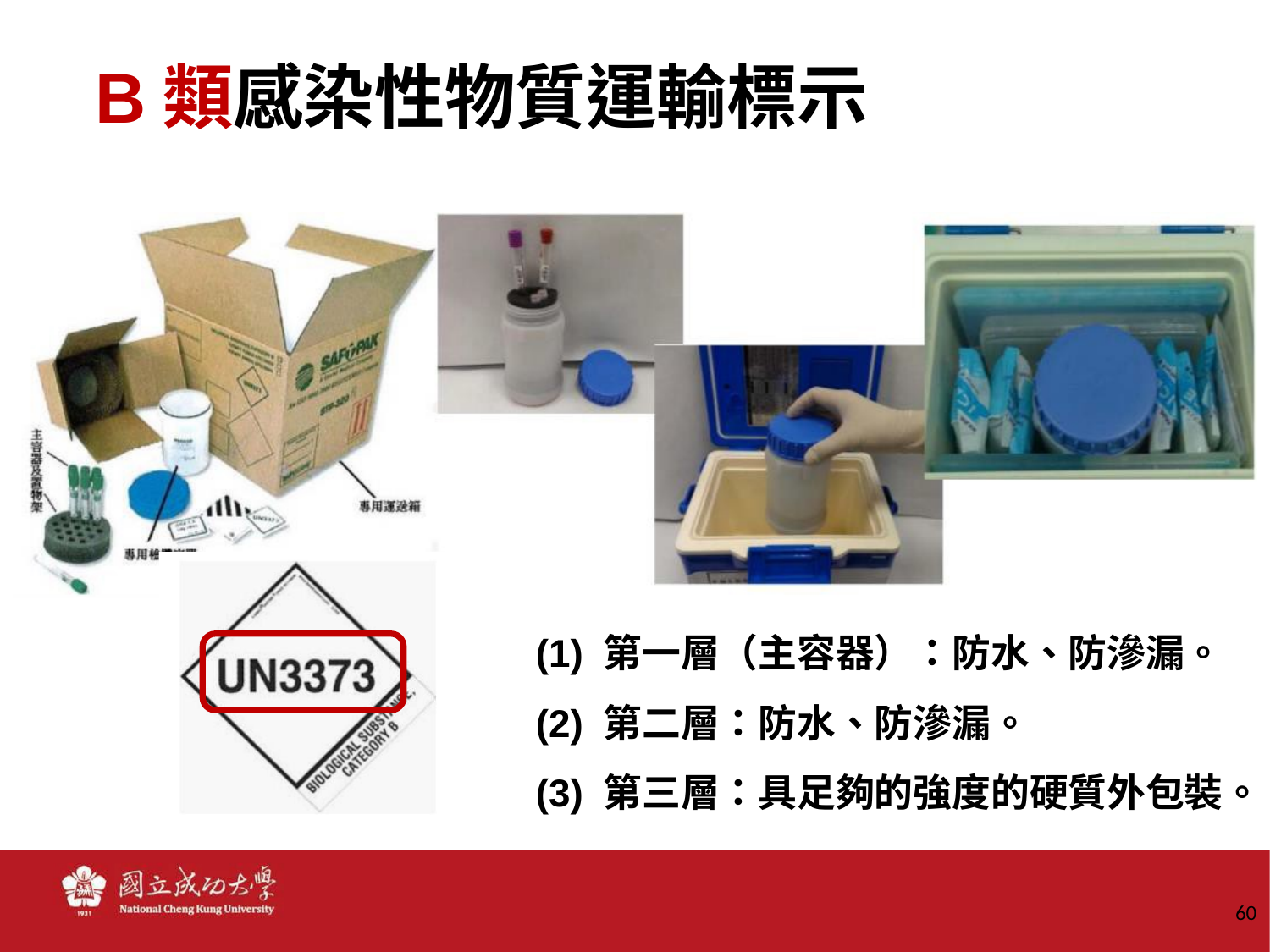

# B類感染性物質運輸標示

(1) 第一層（主容器）：防水、防滲漏。
(2) 第二層：防水、防滲漏。
(3) 第三層：具足夠的強度的硬質外包裝。

60